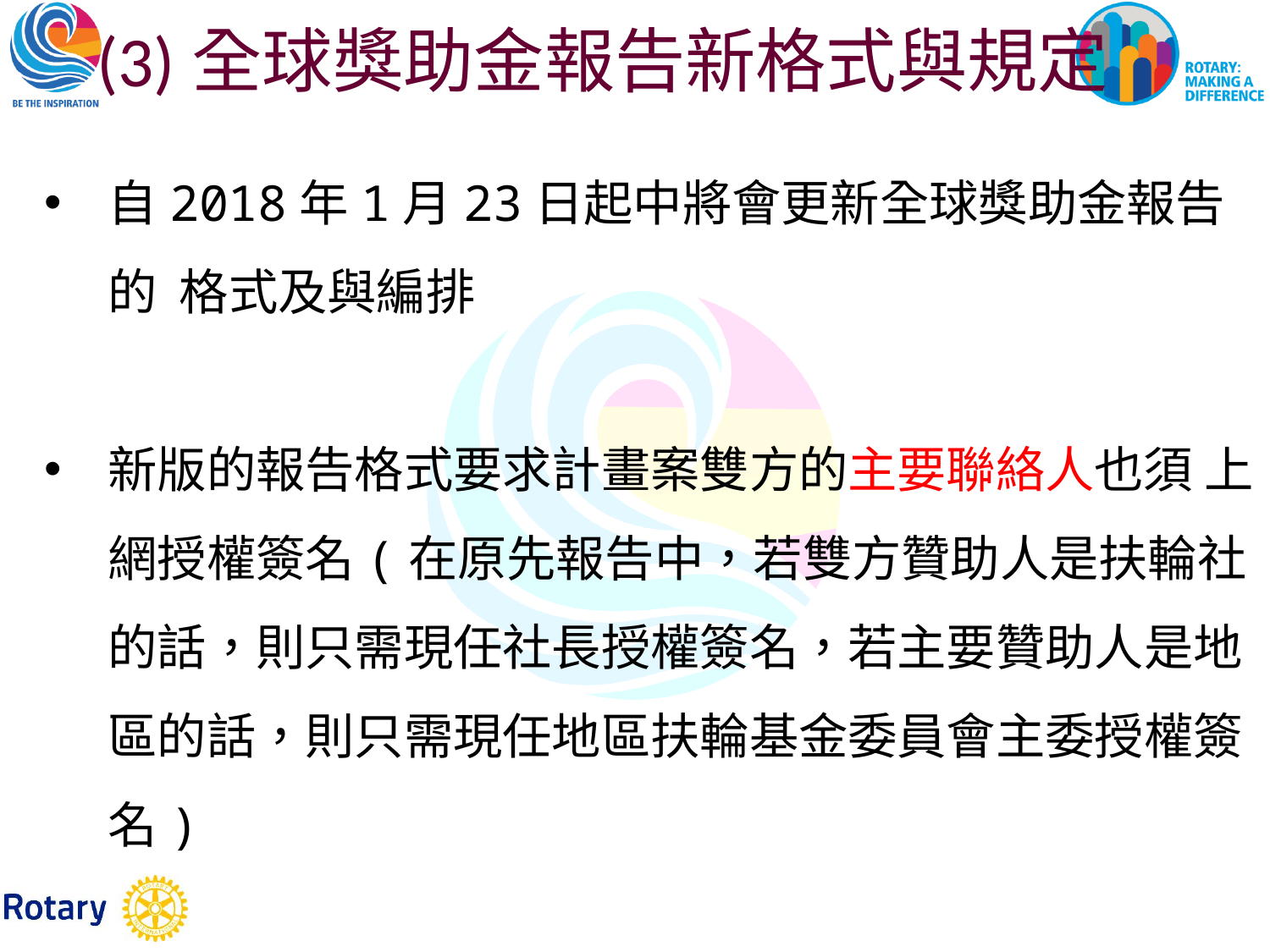

(3)全球獎助金報告新格式與規定
自2018年1月23日起中將會更新全球獎助金報告的  格式及與編排

新版的報告格式要求計畫案雙方的主要聯絡人也須 上網授權簽名(在原先報告中，若雙方贊助人是扶輪社的話，則只需現任社長授權簽名，若主要贊助人是地區的話，則只需現任地區扶輪基金委員會主委授權簽名)